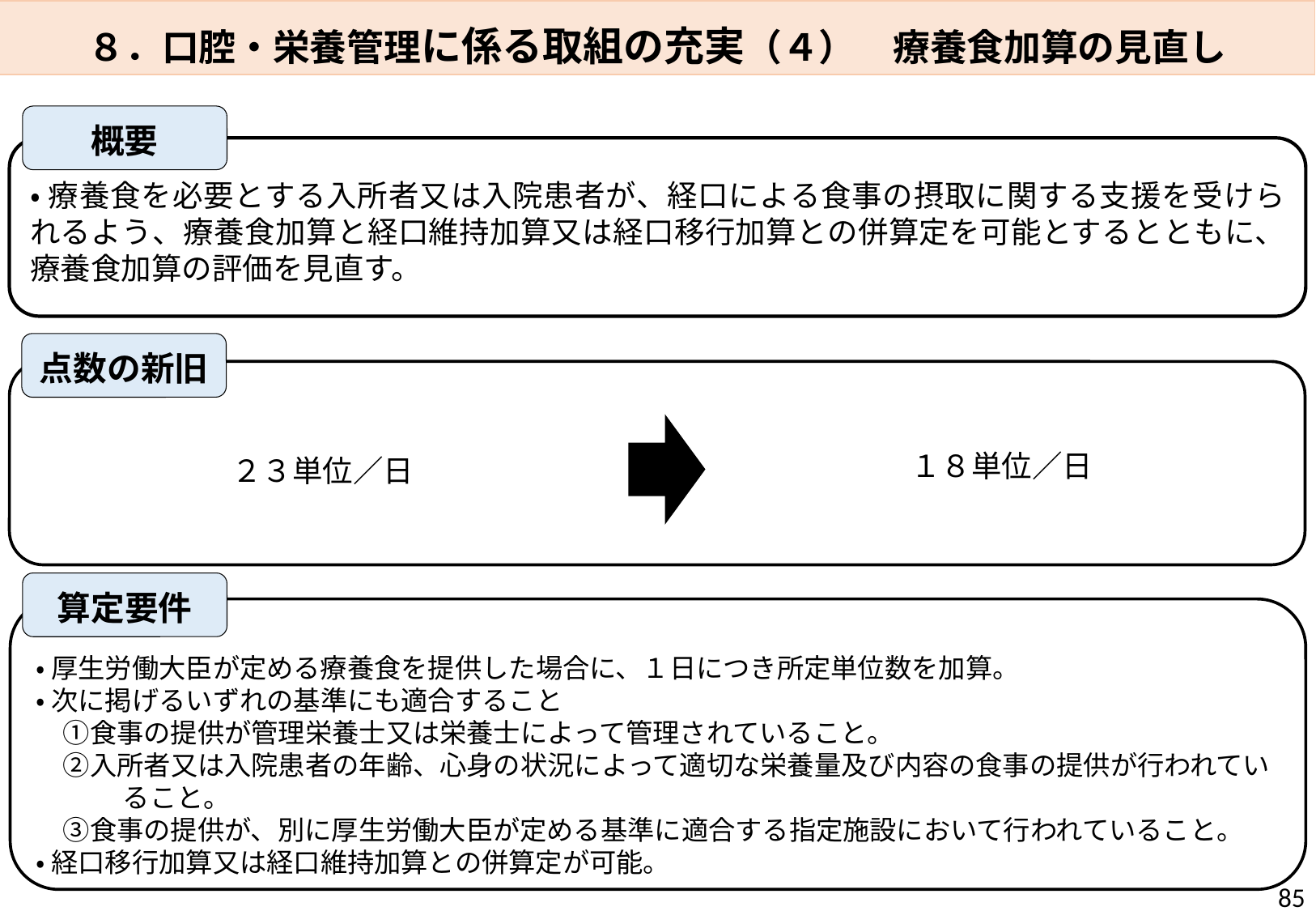

８．口腔・栄養管理に係る取組の充実（４）　療養食加算の見直し
概要

・ 療養食を必要とする入所者又は入院患者が、経口による食事の摂取に関する支援を受けられるよう、療養食加算と経口維持加算又は経口移行加算との併算定を可能とするとともに、療養食加算の評価を見直す。
点数の新旧

１８単位／日
２３単位／日

算定要件

・ 厚生労働大臣が定める療養食を提供した場合に、１日につき所定単位数を加算。
・ 次に掲げるいずれの基準にも適合すること
　①食事の提供が管理栄養士又は栄養士によって管理されていること。
　②入所者又は入院患者の年齢、心身の状況によって適切な栄養量及び内容の食事の提供が行われてい
　　　 ること。
　③食事の提供が、別に厚生労働大臣が定める基準に適合する指定施設において行われていること。
・ 経口移行加算又は経口維持加算との併算定が可能。
85